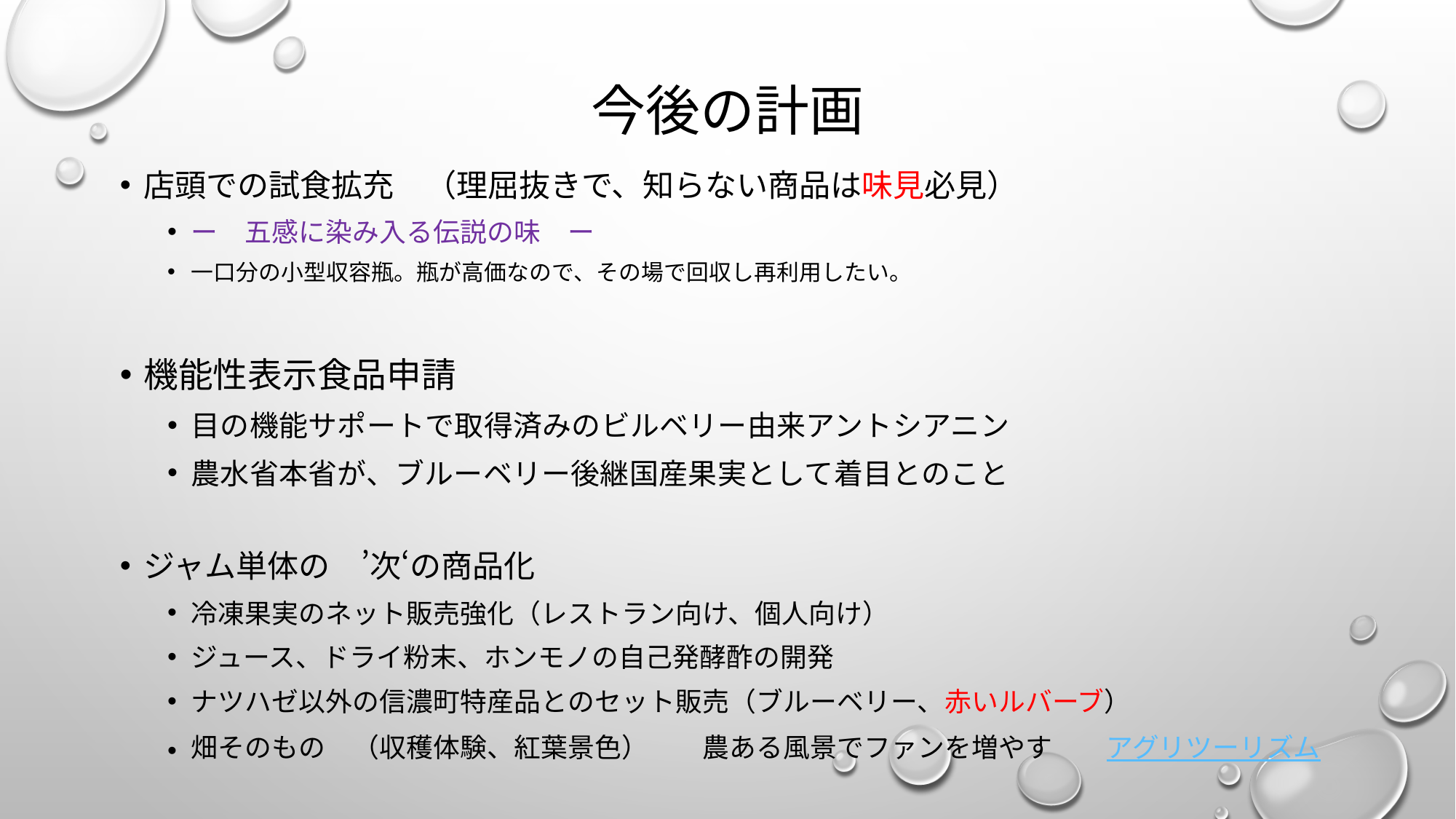

# 今後の計画
店頭での試食拡充　（理屈抜きで、知らない商品は味見必見）
ー　五感に染み入る伝説の味　ー
一口分の小型収容瓶。瓶が高価なので、その場で回収し再利用したい。

機能性表示食品申請
目の機能サポートで取得済みのビルベリー由来アントシアニン
農水省本省が、ブルーベリー後継国産果実として着目とのこと

ジャム単体の　’次‘の商品化
冷凍果実のネット販売強化（レストラン向け、個人向け）
ジュース、ドライ粉末、ホンモノの自己発酵酢の開発
ナツハゼ以外の信濃町特産品とのセット販売（ブルーベリー、赤いルバーブ）
畑そのもの　（収穫体験、紅葉景色）　　農ある風景でファンを増やす　　アグリツーリズム